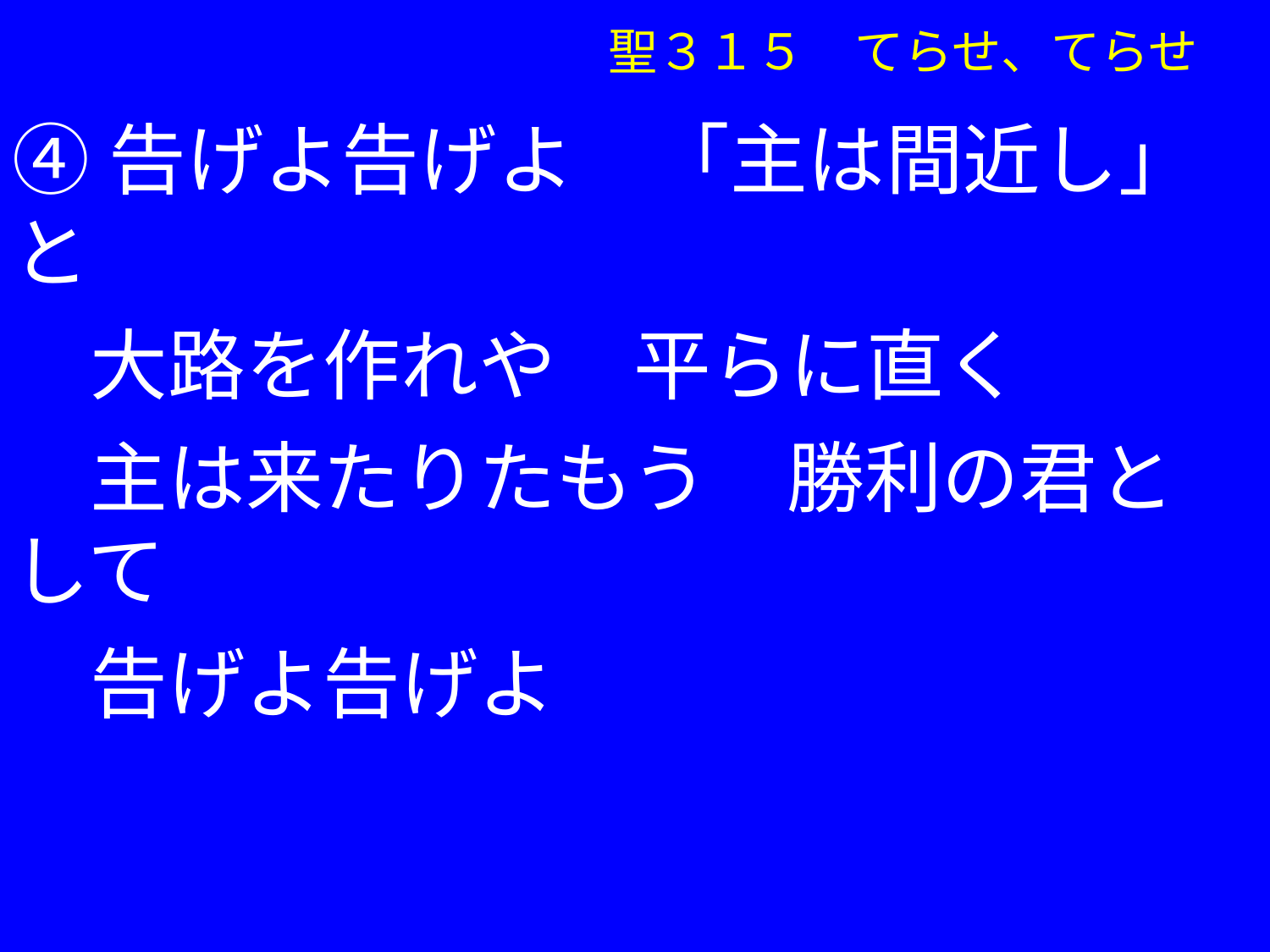

聖３１５　てらせ、てらせ
④告げよ告げよ　「主は間近し」と
　大路を作れや　平らに直く
　主は来たりたもう　勝利の君として
　告げよ告げよ